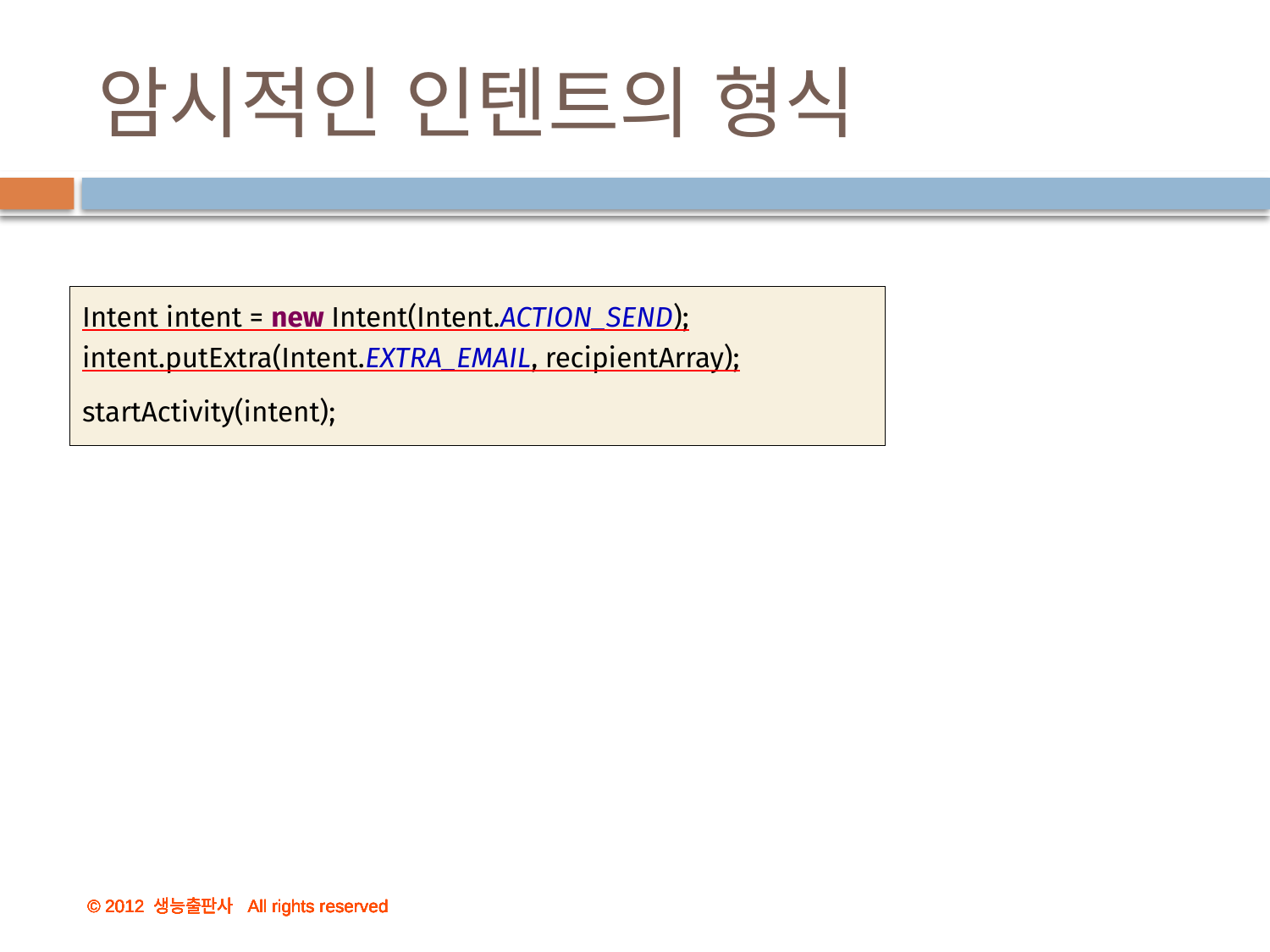

# 암시적인 인텐트의 형식
Intent intent = new Intent(Intent.ACTION_SEND);
intent.putExtra(Intent.EXTRA_EMAIL, recipientArray);
startActivity(intent);